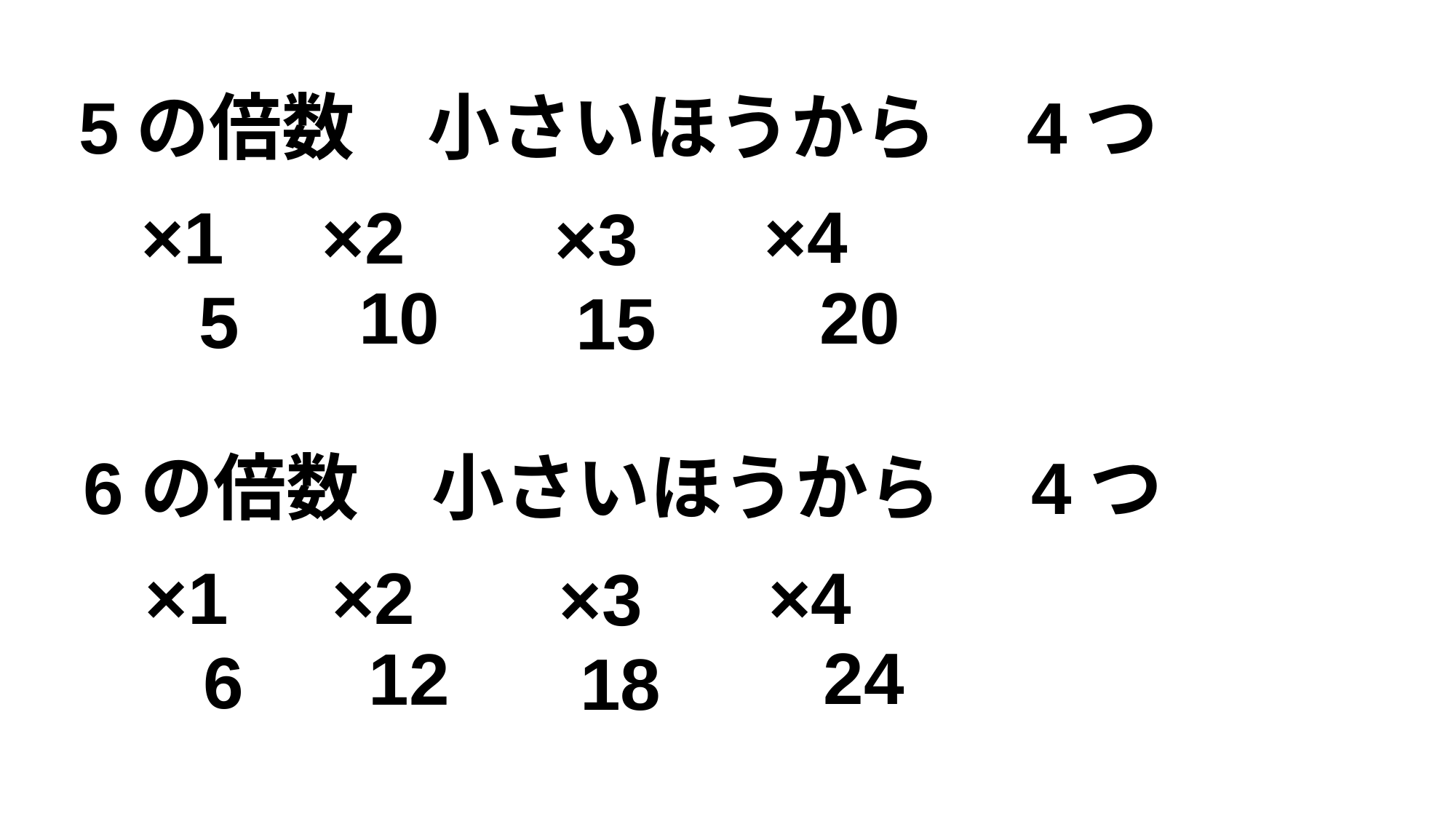

5の倍数　小さいほうから　4つ
×4
×1
×2
×3
20
10
5
15
6の倍数　小さいほうから　4つ
×4
×1
×2
×3
24
12
6
18